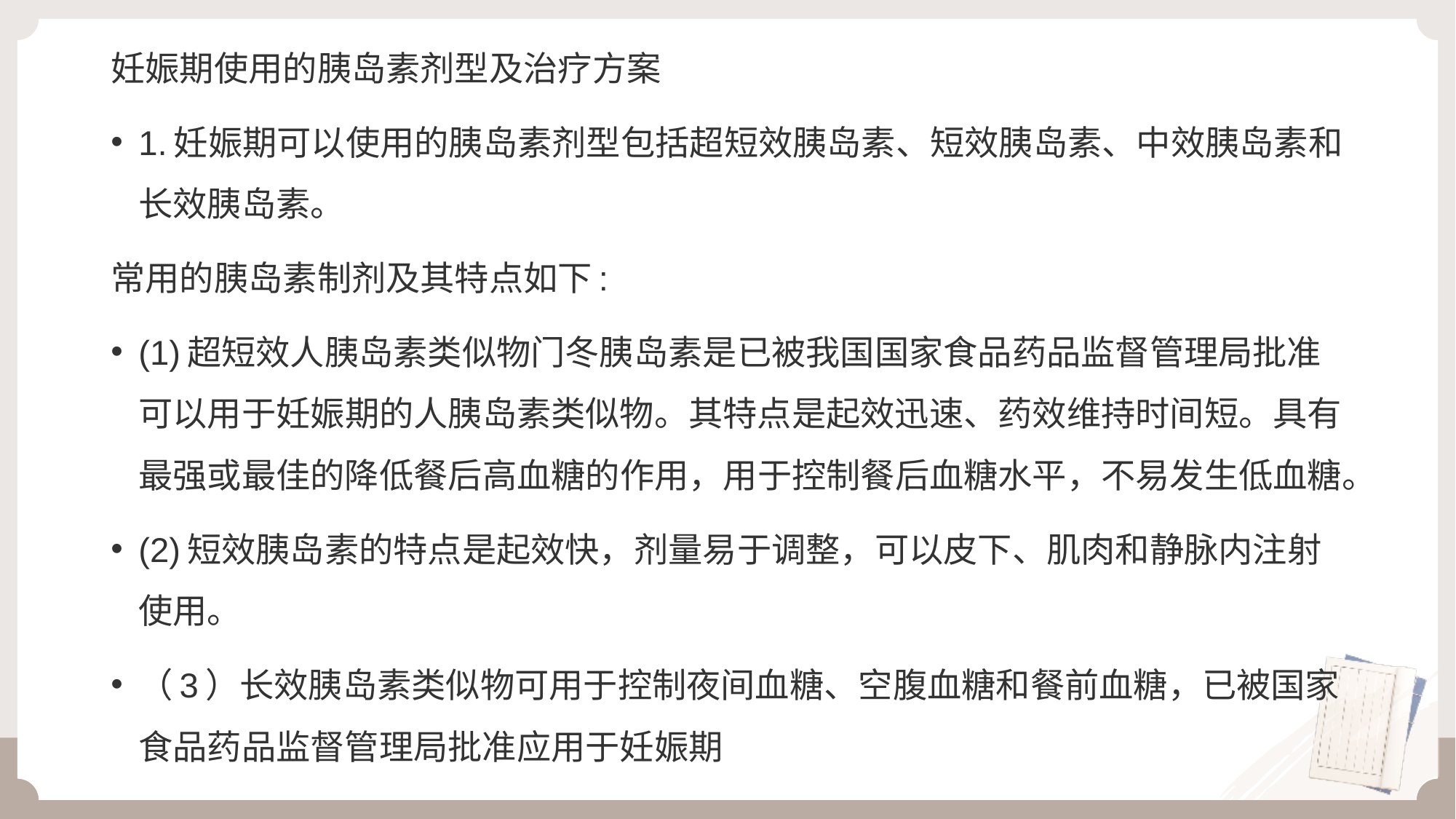

妊娠期使用的胰岛素剂型及治疗方案
1.妊娠期可以使用的胰岛素剂型包括超短效胰岛素、短效胰岛素、中效胰岛素和长效胰岛素。
常用的胰岛素制剂及其特点如下:
(1)超短效人胰岛素类似物门冬胰岛素是已被我国国家食品药品监督管理局批准可以用于妊娠期的人胰岛素类似物。其特点是起效迅速、药效维持时间短。具有最强或最佳的降低餐后高血糖的作用，用于控制餐后血糖水平，不易发生低血糖。
(2)短效胰岛素的特点是起效快，剂量易于调整，可以皮下、肌肉和静脉内注射使用。
（3）长效胰岛素类似物可用于控制夜间血糖、空腹血糖和餐前血糖，已被国家食品药品监督管理局批准应用于妊娠期